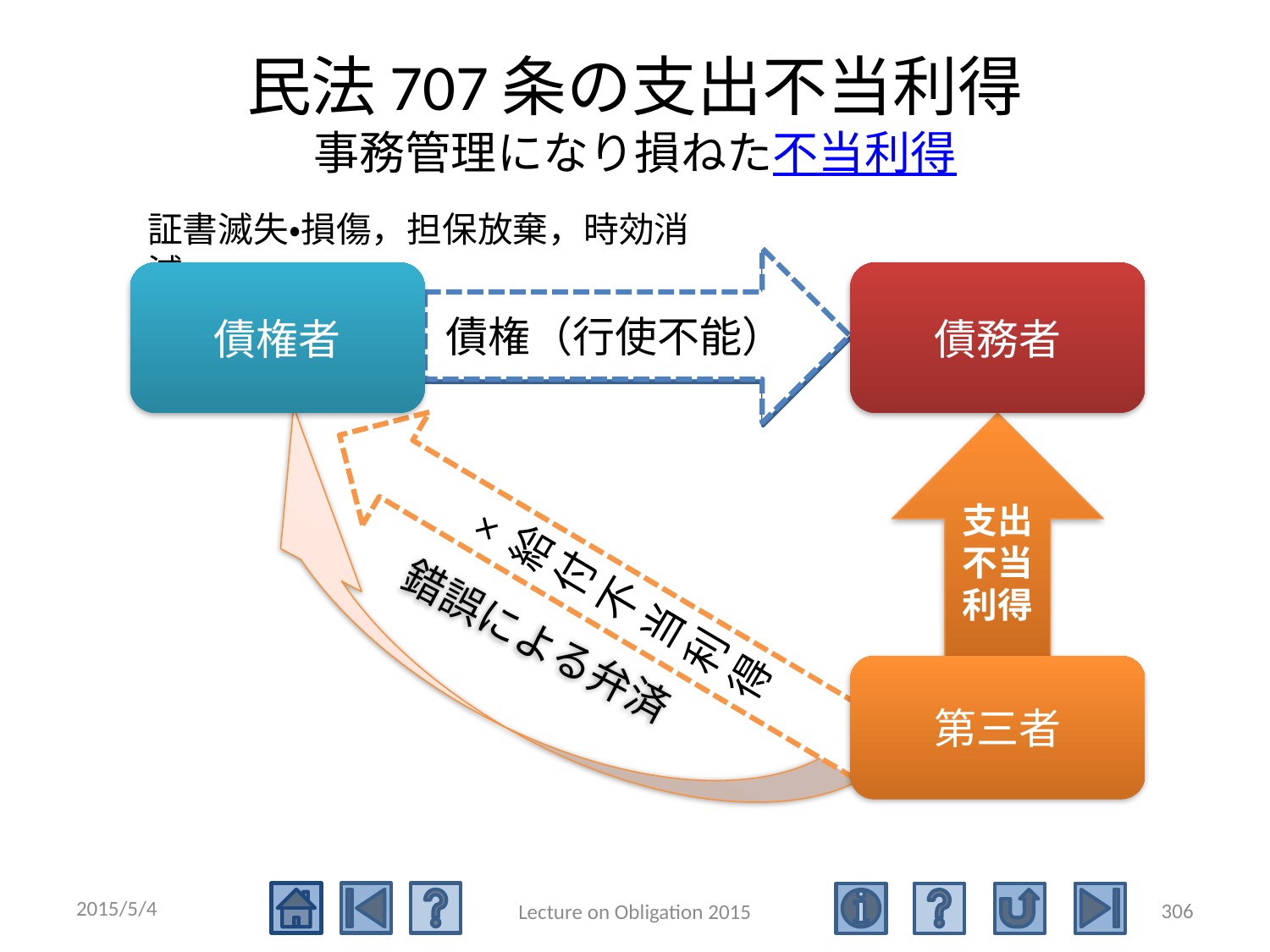

# 民法707条の支出不当利得 事務管理になり損ねた不当利得
証書滅失・損傷，担保放棄，時効消滅
債権（行使不能）
債権
債権者
債務者
×給付不当利得
支出不当利得
錯誤による弁済
第三者
2015/5/4
306
Lecture on Obligation 2015